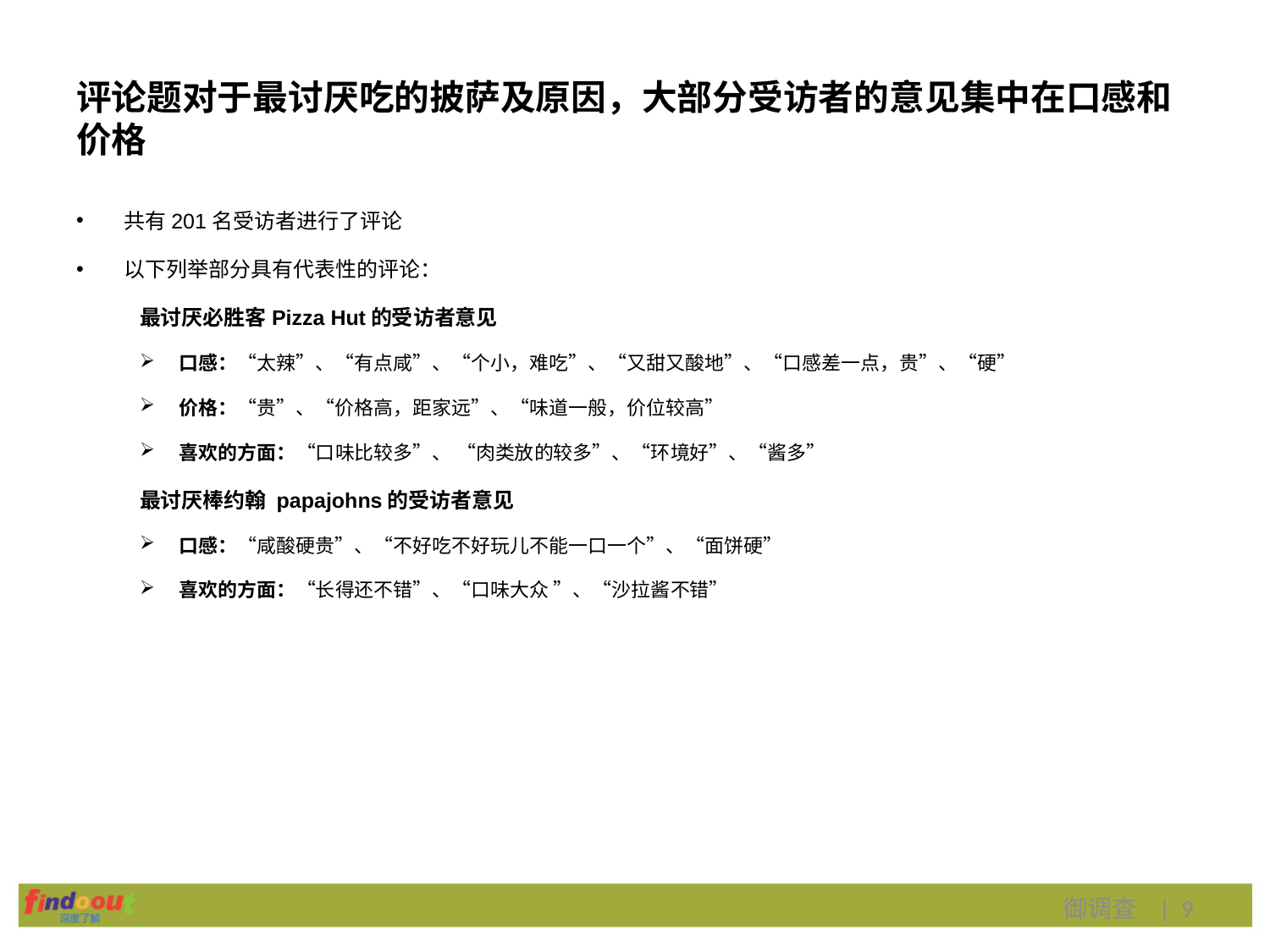

# 评论题对于最讨厌吃的披萨及原因，大部分受访者的意见集中在口感和价格
共有201名受访者进行了评论
以下列举部分具有代表性的评论：
最讨厌必胜客Pizza Hut的受访者意见
口感：“太辣”、“有点咸”、“个小，难吃”、“又甜又酸地”、“口感差一点，贵”、“硬”
价格：“贵”、“价格高，距家远”、“味道一般，价位较高”
喜欢的方面：“口味比较多”、 “肉类放的较多”、“环境好”、“酱多”
最讨厌棒约翰 papajohns的受访者意见
口感：“咸酸硬贵”、“不好吃不好玩儿不能一口一个”、“面饼硬”
喜欢的方面：“长得还不错”、“口味大众 ”、“沙拉酱不错”

御调查  |  9